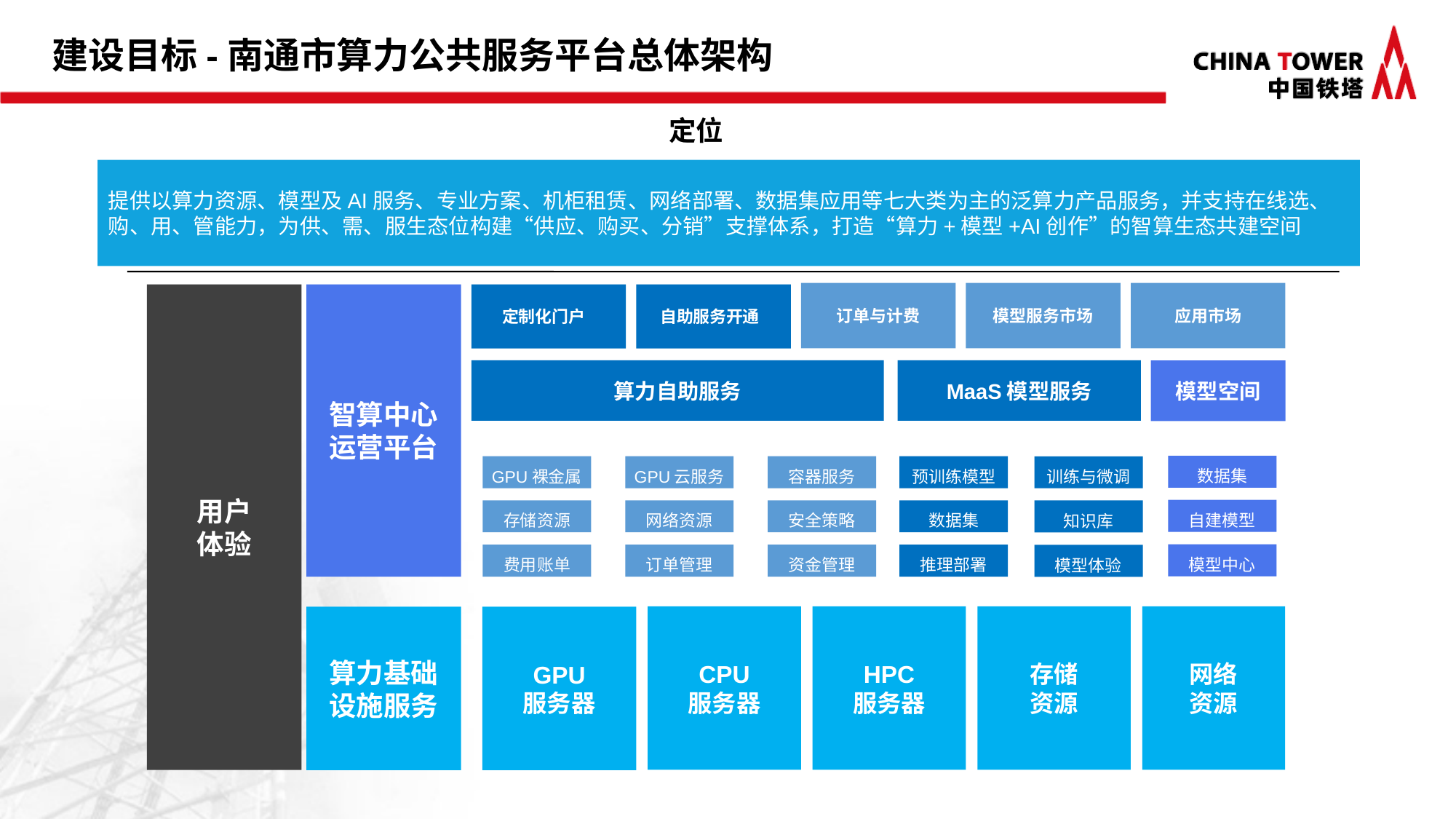

建设目标-南通市算力公共服务平台总体架构
定位
提供以算力资源、模型及AI服务、专业方案、机柜租赁、网络部署、数据集应用等七大类为主的泛算力产品服务，并支持在线选、购、用、管能力，为供、需、服生态位构建“供应、购买、分销”支撑体系，打造“算力+模型+AI创作”的智算生态共建空间

订单与计费
模型服务市场
应用市场
定制化门户
用户
体验
智算中心运营平台
自助服务开通
算力自助服务
MaaS模型服务
模型空间
数据集
GPU裸金属
GPU云服务
容器服务
预训练模型
训练与微调
自建模型
存储资源
网络资源
安全策略
数据集
知识库
模型中心
费用账单
订单管理
资金管理
推理部署
模型体验
网络
资源
存储
资源
CPU
服务器
HPC
服务器
算力基础设施服务
GPU
服务器